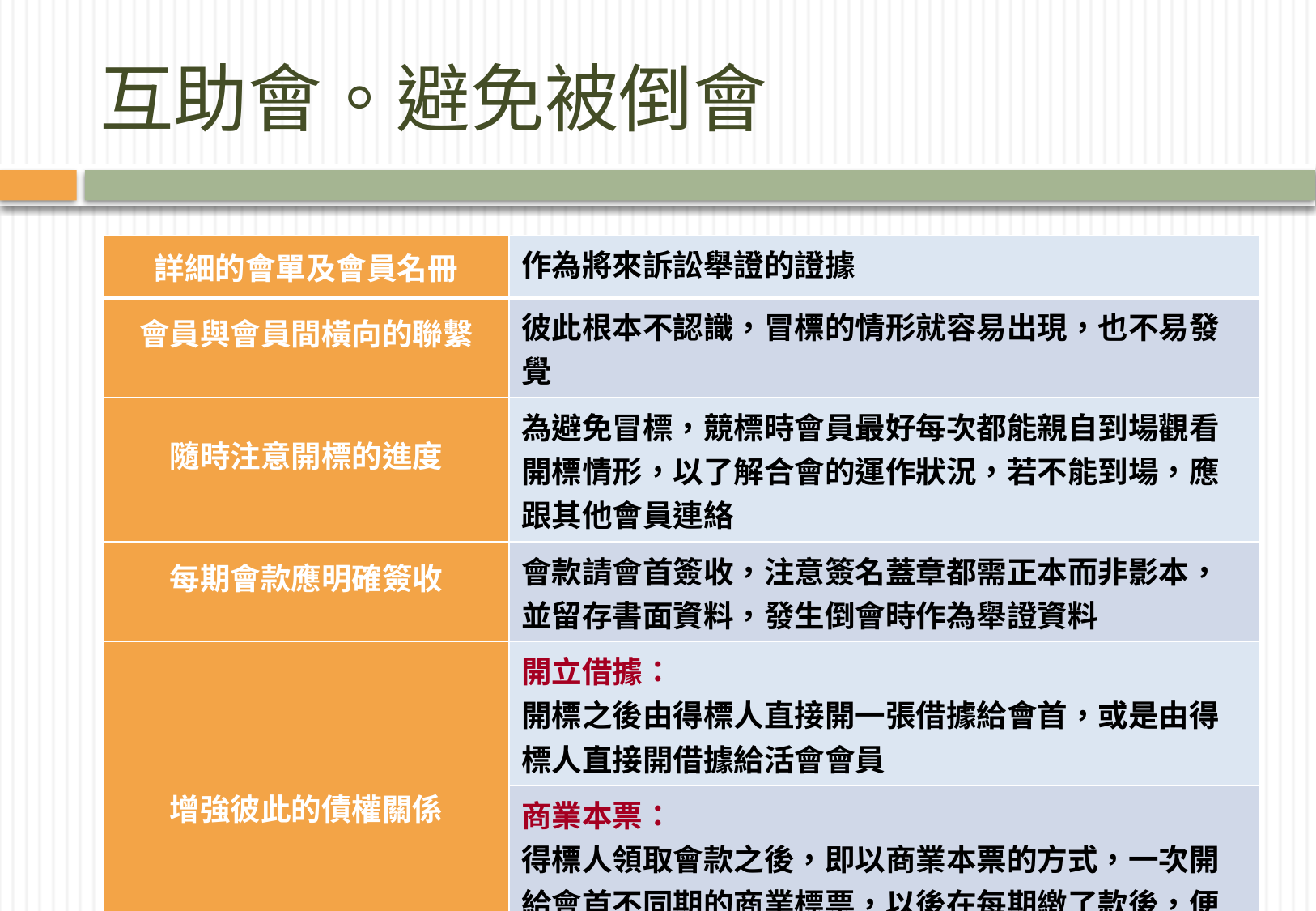

# 互助會。避免被倒會
| 詳細的會單及會員名冊 | 作為將來訴訟舉證的證據 |
| --- | --- |
| 會員與會員間橫向的聯繫 | 彼此根本不認識，冒標的情形就容易出現，也不易發覺 |
| 隨時注意開標的進度 | 為避免冒標，競標時會員最好每次都能親自到場觀看開標情形，以了解合會的運作狀況，若不能到場，應跟其他會員連絡 |
| 每期會款應明確簽收 | 會款請會首簽收，注意簽名蓋章都需正本而非影本，並留存書面資料，發生倒會時作為舉證資料 |
| 增強彼此的債權關係 | 開立借據： 開標之後由得標人直接開一張借據給會首，或是由得標人直接開借據給活會會員 |
|  | 商業本票： 得標人領取會款之後，即以商業本票的方式，一次開給會首不同期的商業標票，以後在每期繳了款後，便可取回一張商業本票，一直到互助結束 |